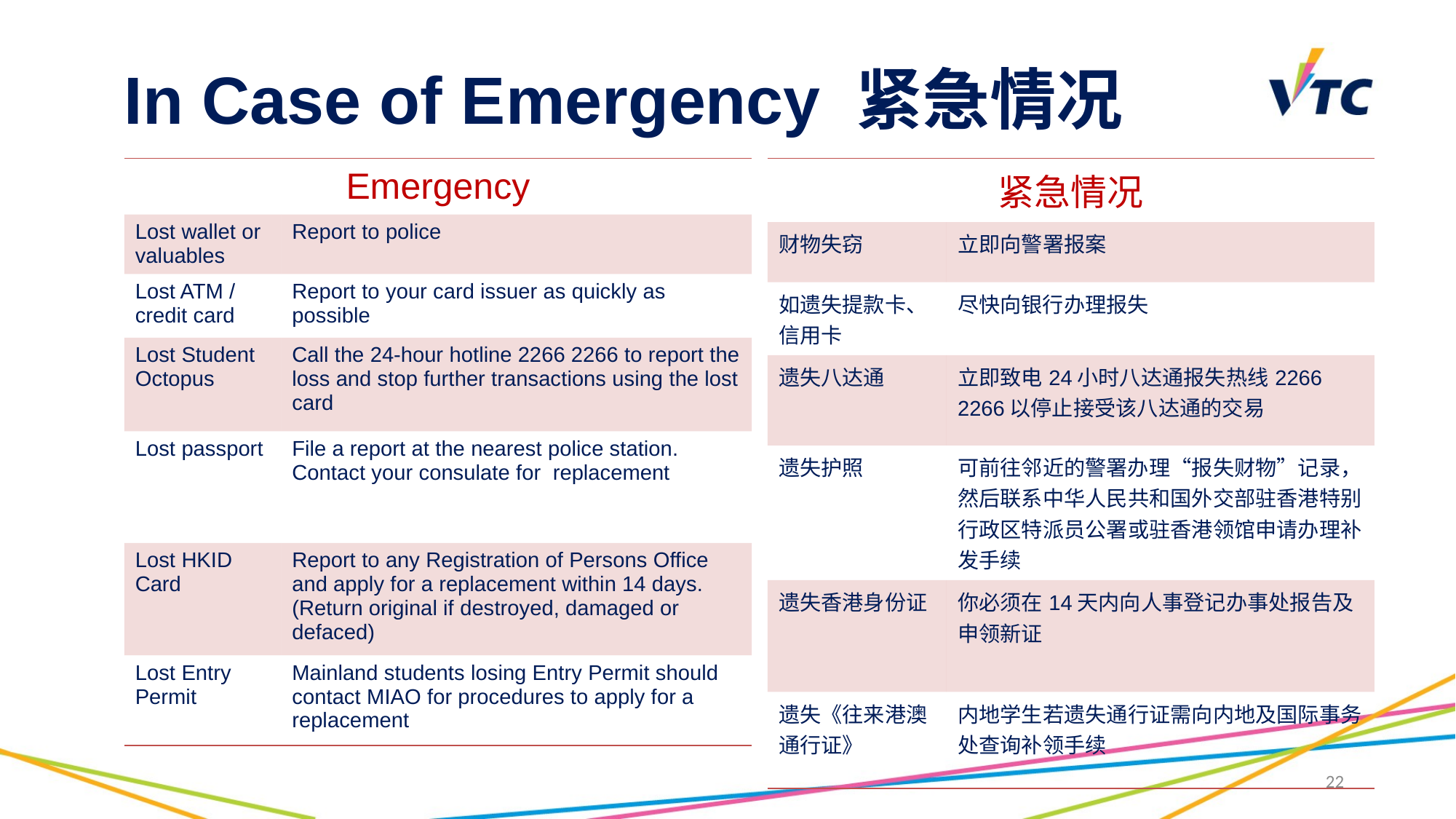

# In Case of Emergency 紧急情况
| 紧急情况 |  |
| --- | --- |
| 财物失窃 | 立即向警署报案 |
| 如遗失提款卡、信用卡 | 尽快向银行办理报失 |
| 遗失八达通 | 立即致电24小时八达通报失热线2266 2266以停止接受该八达通的交易 |
| 遗失护照 | 可前往邻近的警署办理“报失财物”记录，然后联系中华人民共和国外交部驻香港特别行政区特派员公署或驻香港领馆申请办理补发手续 |
| 遗失香港身份证 | 你必须在14天内向人事登记办事处报告及申领新证 |
| 遗失《往来港澳通行证》 | 内地学生若遗失通行证需向内地及国际事务处查询补领手续 |
| Emergency |  |
| --- | --- |
| Lost wallet or valuables | Report to police |
| Lost ATM / credit card | Report to your card issuer as quickly as possible |
| Lost Student Octopus | Call the 24-hour hotline 2266 2266 to report the loss and stop further transactions using the lost card |
| Lost passport | File a report at the nearest police station. Contact your consulate for replacement |
| Lost HKID Card | Report to any Registration of Persons Office and apply for a replacement within 14 days. (Return original if destroyed, damaged or defaced) |
| Lost Entry Permit | Mainland students losing Entry Permit should contact MIAO for procedures to apply for a replacement |
22